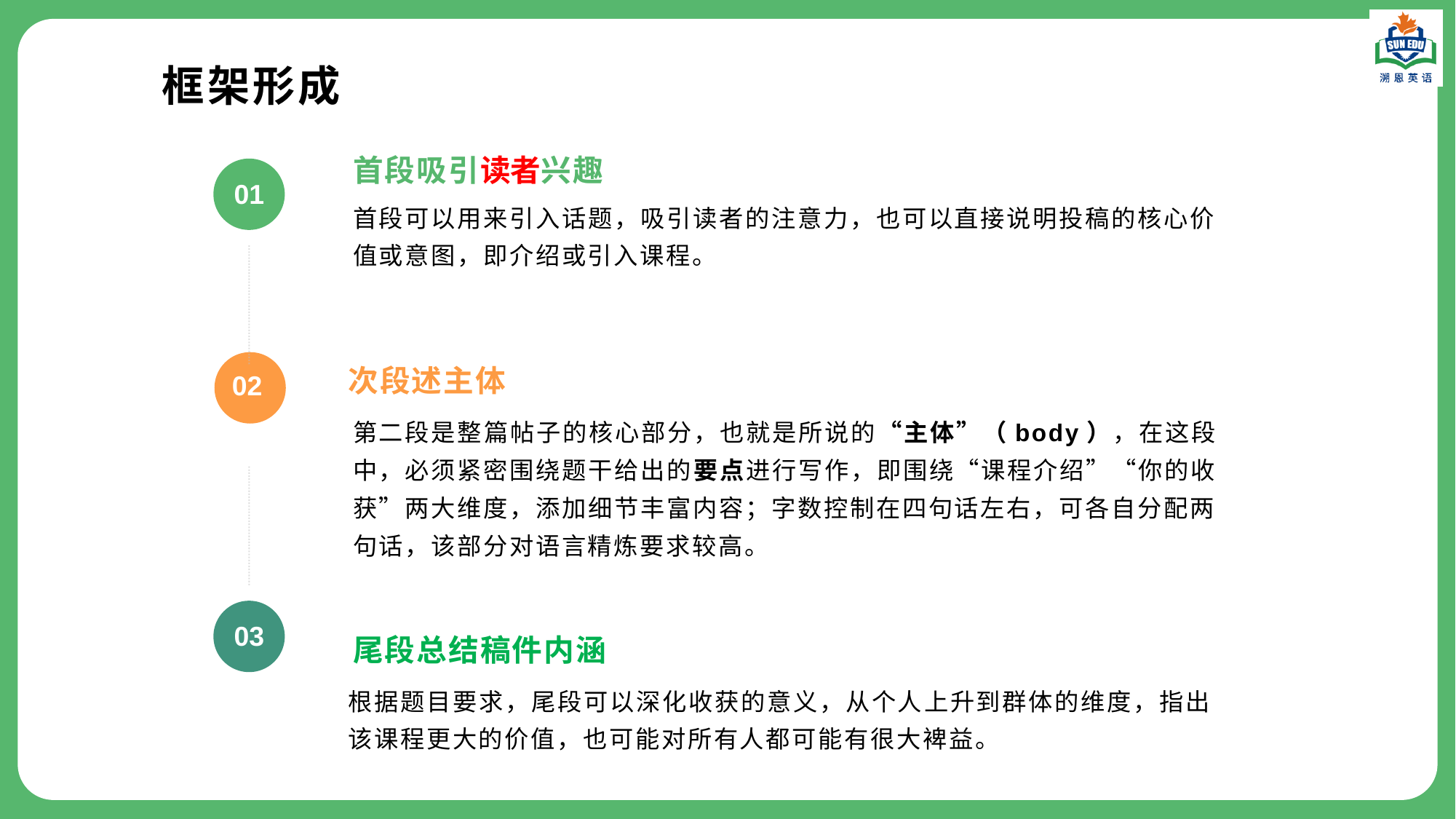

框架形成
首段吸引读者兴趣

01
首段可以用来引入话题，吸引读者的注意力，也可以直接说明投稿的核心价值或意图，即介绍或引入课程。
次段述主体

02
第二段是整篇帖子的核心部分，也就是所说的“主体”（body），在这段中，必须紧密围绕题干给出的要点进行写作，即围绕“课程介绍”“你的收获”两大维度，添加细节丰富内容；字数控制在四句话左右，可各自分配两句话，该部分对语言精炼要求较高。

尾段总结稿件内涵
03
根据题目要求，尾段可以深化收获的意义，从个人上升到群体的维度，指出该课程更大的价值，也可能对所有人都可能有很大裨益。